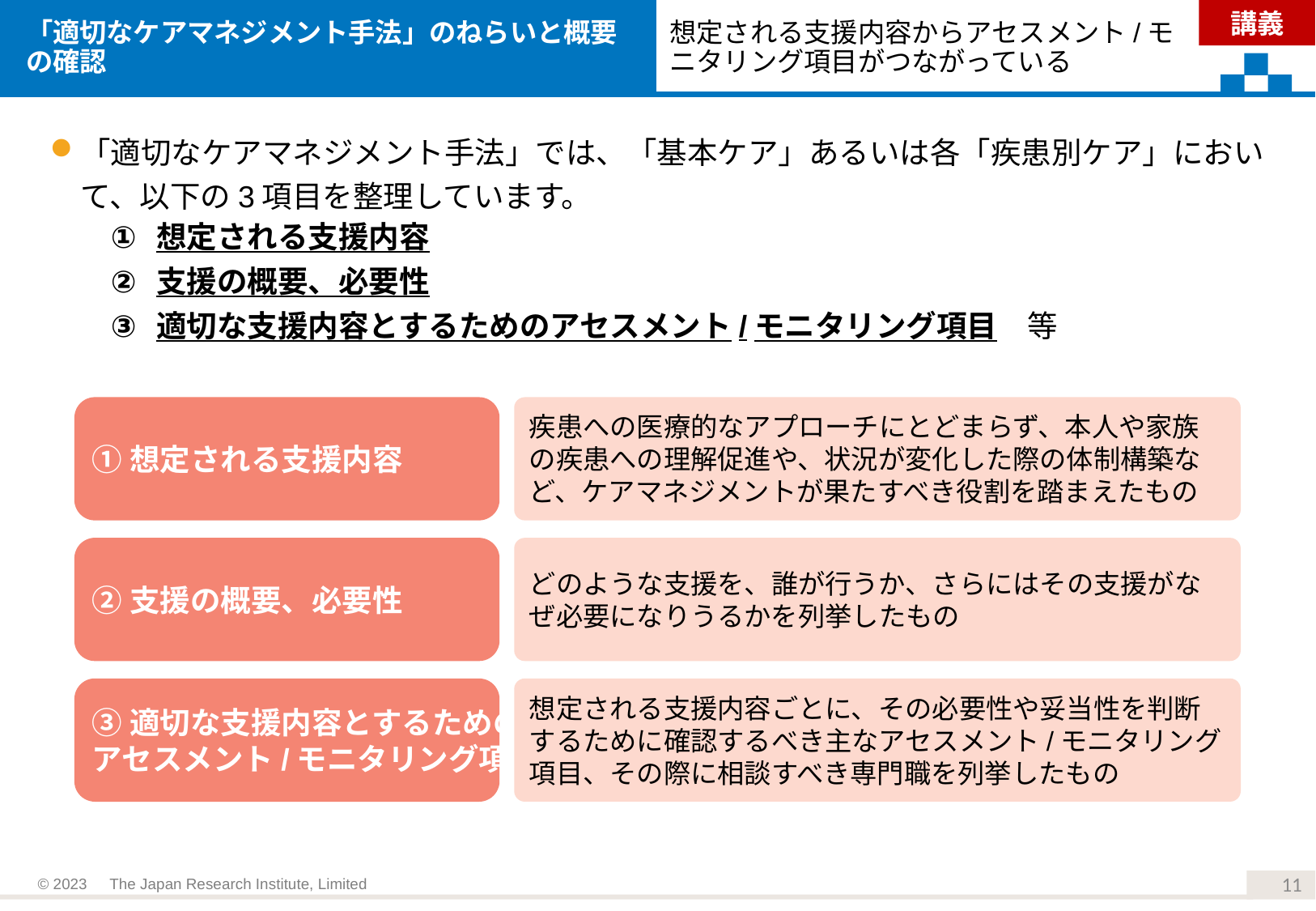

# 「適切なケアマネジメント手法」のねらいと概要の確認
講義
想定される支援内容からアセスメント/モニタリング項目がつながっている
「適切なケアマネジメント手法」では、「基本ケア」あるいは各「疾患別ケア」において、以下の3項目を整理しています。
想定される支援内容
支援の概要、必要性
適切な支援内容とするためのアセスメント/モニタリング項目　等
①想定される支援内容
疾患への医療的なアプローチにとどまらず、本人や家族の疾患への理解促進や、状況が変化した際の体制構築など、ケアマネジメントが果たすべき役割を踏まえたもの
②支援の概要、必要性
どのような支援を、誰が行うか、さらにはその支援がなぜ必要になりうるかを列挙したもの
想定される支援内容ごとに、その必要性や妥当性を判断するために確認するべき主なアセスメント/モニタリング項目、その際に相談すべき専門職を列挙したもの
③適切な支援内容とするための
アセスメント/モニタリング項目
11